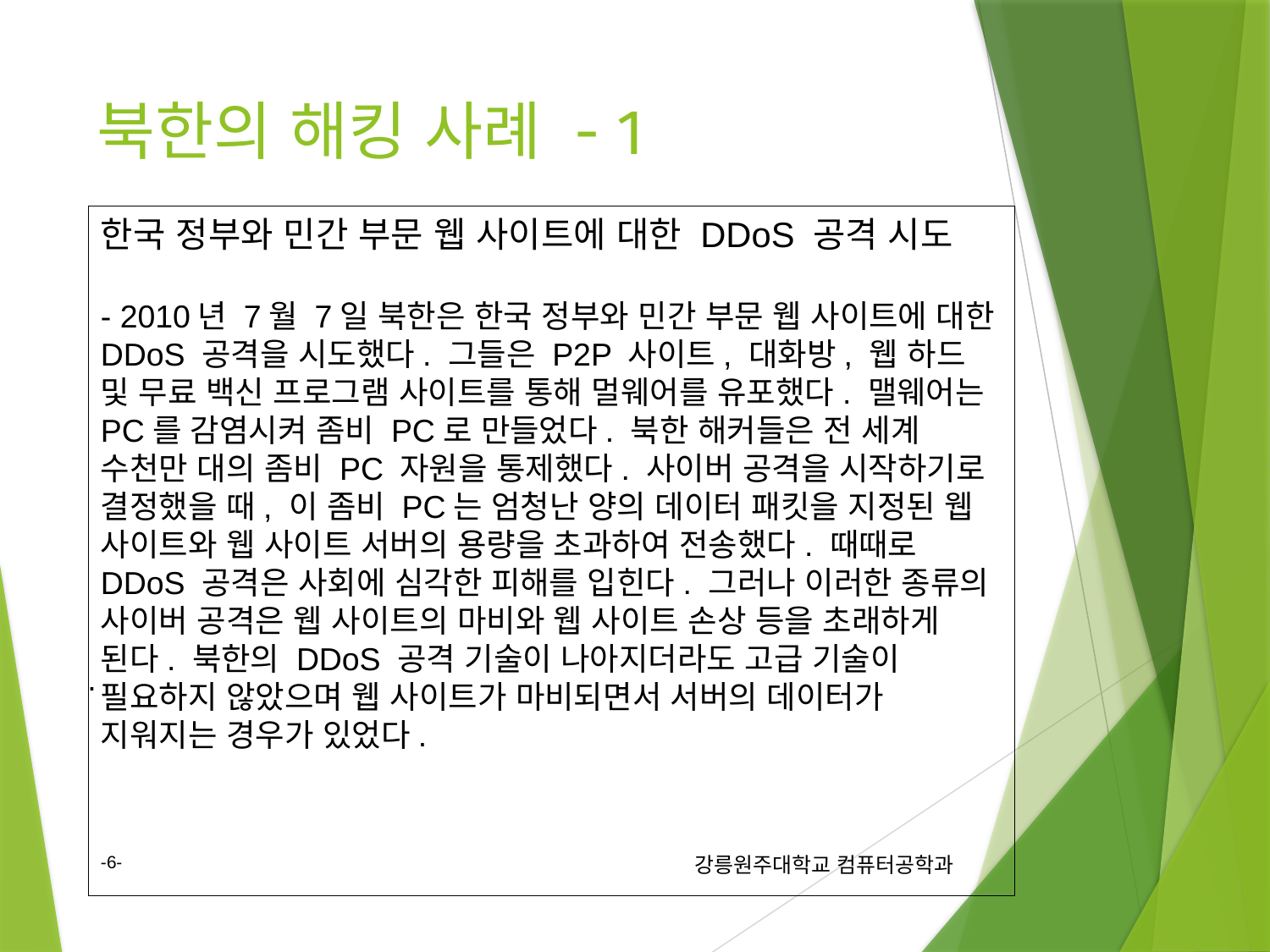

# 북한의 해킹 사례 - 1

한국 정부와 민간 부문 웹 사이트에 대한 DDoS 공격 시도

- 2010년 7월 7일 북한은 한국 정부와 민간 부문 웹 사이트에 대한 DDoS 공격을 시도했다. 그들은 P2P 사이트, 대화방, 웹 하드 및 무료 백신 프로그램 사이트를 통해 멀웨어를 유포했다. 맬웨어는 PC를 감염시켜 좀비 PC로 만들었다. 북한 해커들은 전 세계 수천만 대의 좀비 PC 자원을 통제했다. 사이버 공격을 시작하기로 결정했을 때, 이 좀비 PC는 엄청난 양의 데이터 패킷을 지정된 웹 사이트와 웹 사이트 서버의 용량을 초과하여 전송했다. 때때로 DDoS 공격은 사회에 심각한 피해를 입힌다. 그러나 이러한 종류의 사이버 공격은 웹 사이트의 마비와 웹 사이트 손상 등을 초래하게 된다. 북한의 DDoS 공격 기술이 나아지더라도 고급 기술이 필요하지 않았으며 웹 사이트가 마비되면서 서버의 데이터가 지워지는 경우가 있었다.
.
6
강릉원주대학교 컴퓨터공학과